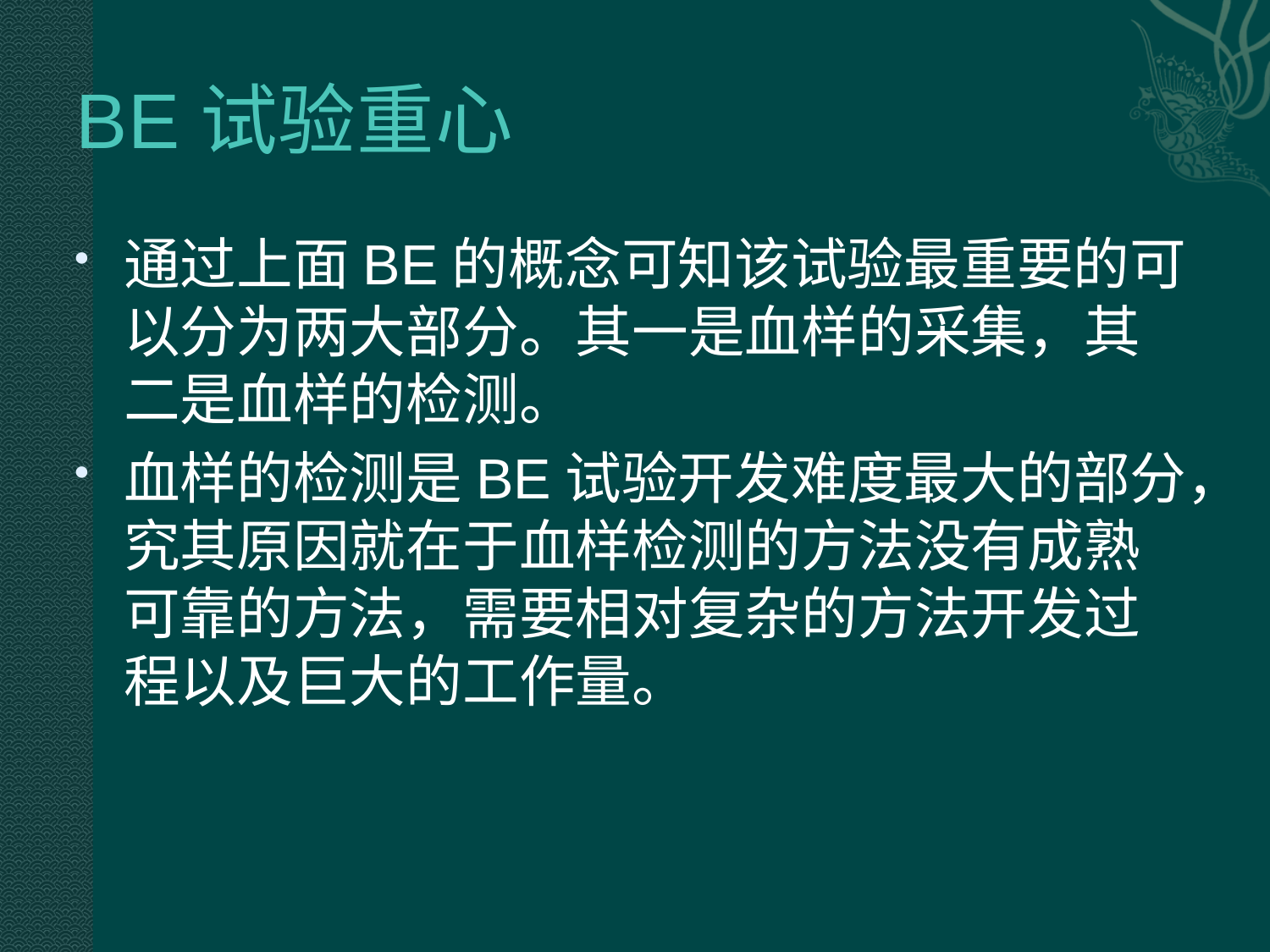

# BE试验重心
通过上面BE的概念可知该试验最重要的可以分为两大部分。其一是血样的采集，其二是血样的检测。
血样的检测是BE试验开发难度最大的部分，究其原因就在于血样检测的方法没有成熟可靠的方法，需要相对复杂的方法开发过程以及巨大的工作量。